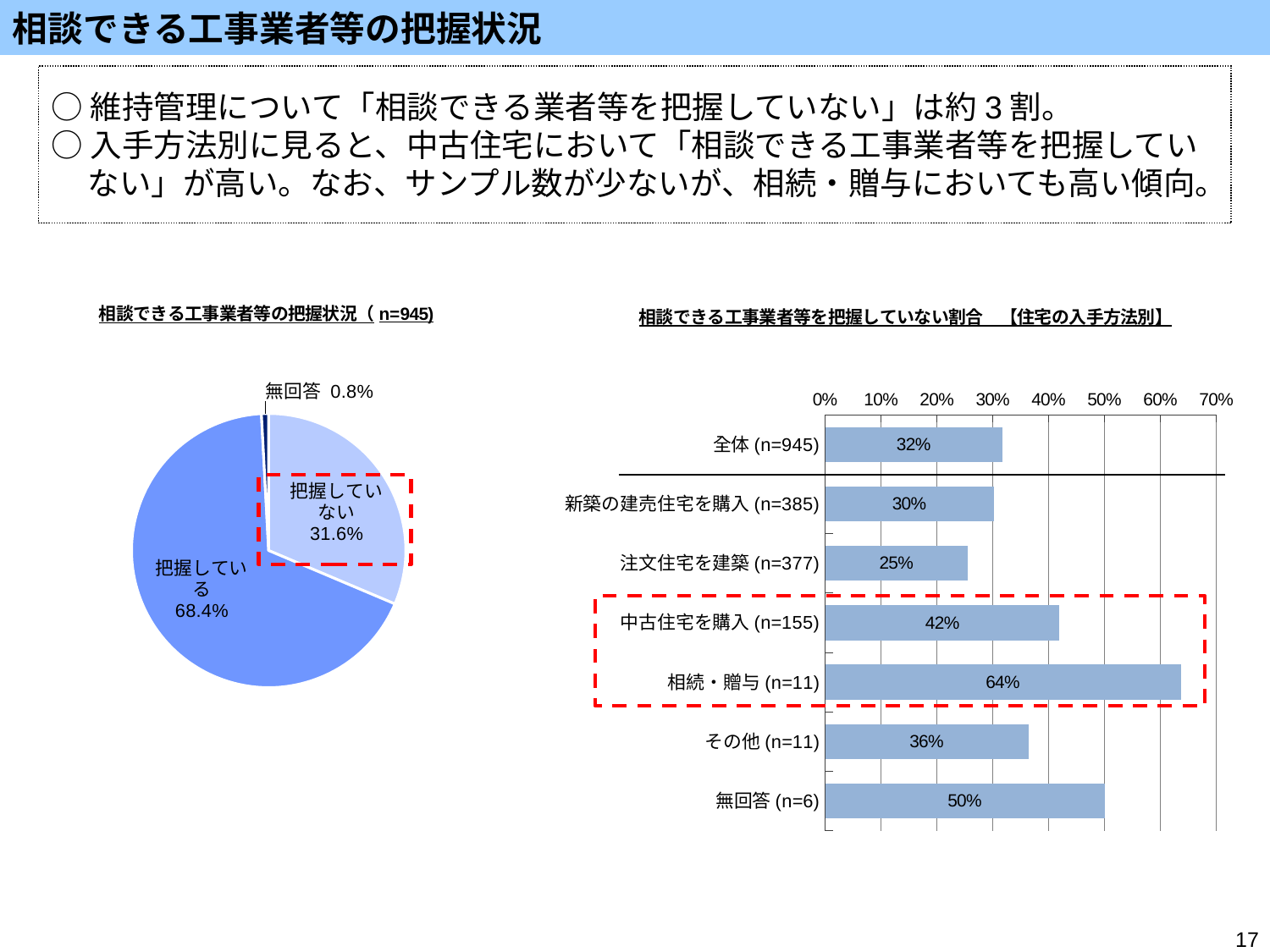

相談できる工事業者等の把握状況
○維持管理について「相談できる業者等を把握していない」は約3割。
○入手方法別に見ると、中古住宅において「相談できる工事業者等を把握していない」が高い。なお、サンプル数が少ないが、相続・贈与においても高い傾向。

### Chart: 相談できる工事業者等の把握状況（n=945)

| Category |  |
|---|---|
| 把握していない | 0.3164021164021164 |
| 把握している | 0.6835978835978836 |
| 無回答 | 0.008465608465608466 |

### Chart: 相談できる工事業者等を把握していない割合　【住宅の入手方法別】

| Category | 把握していない |
|---|---|
| 全体(n=945) | 0.3164021164021164 |
| 新築の建売住宅を購入(n=385) | 0.3012987012987013 |
| 注文住宅を建築(n=377) | 0.2546419098143236 |
| 中古住宅を購入(n=155) | 0.41935483870967744 |
| 相続・贈与(n=11) | 0.6363636363636364 |
| その他(n=11) | 0.36363636363636365 |
| 無回答(n=6) | 0.5 |

17